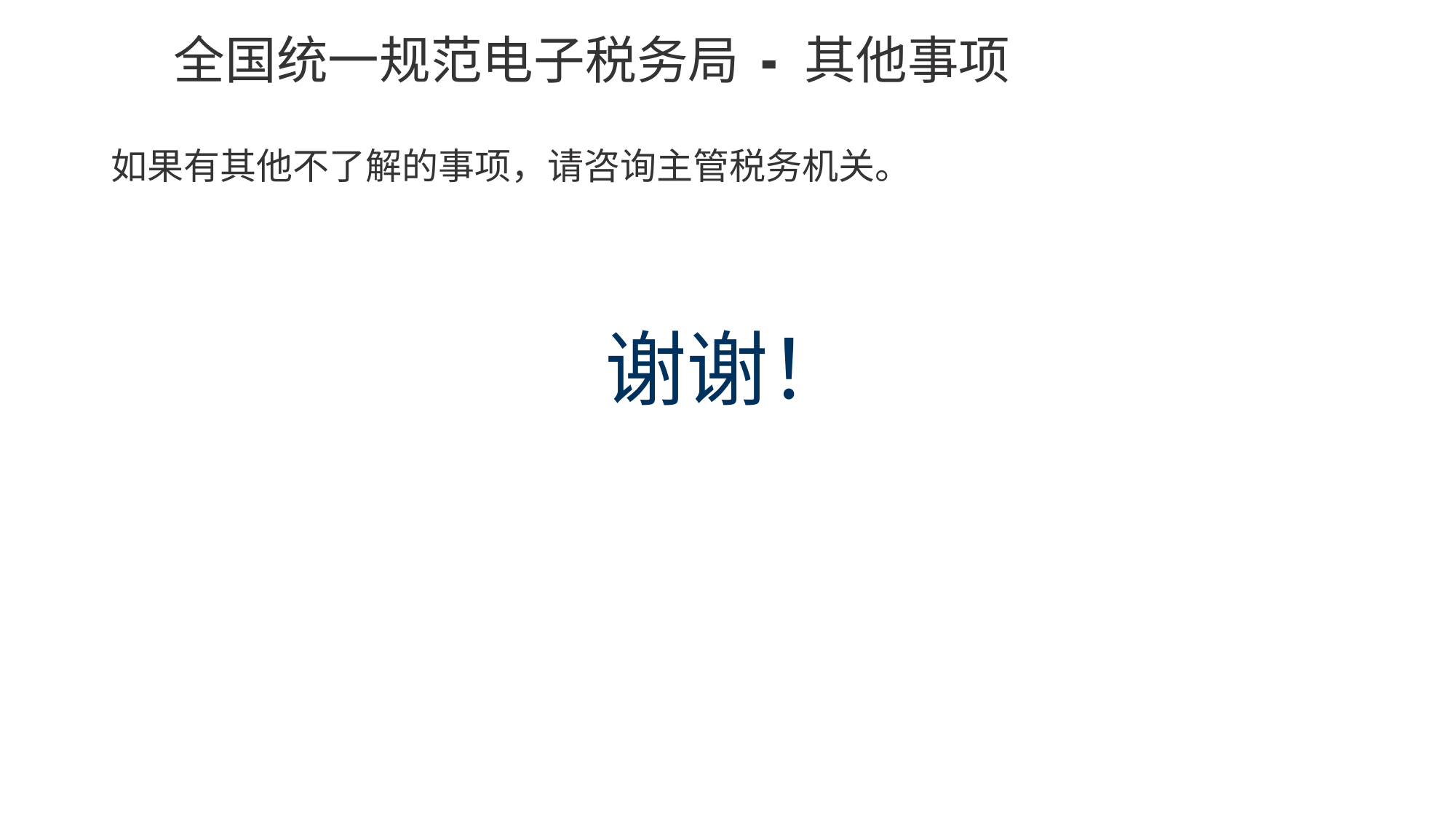

# 全国统一规范电子税务局 - 其他事项
如果有其他不了解的事项，请咨询主管税务机关。

谢谢！